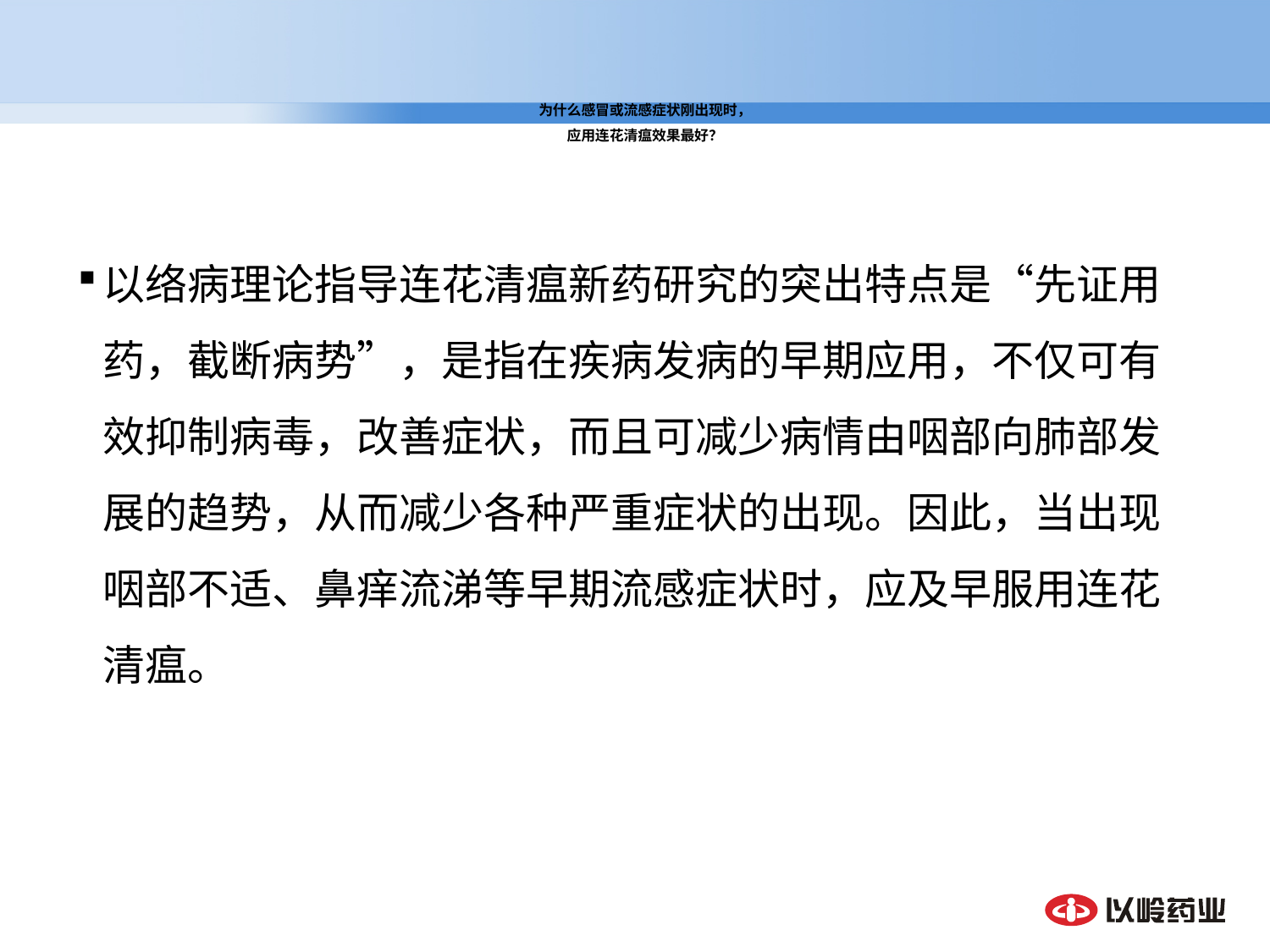

# 为什么感冒或流感症状刚出现时， 应用连花清瘟效果最好？
以络病理论指导连花清瘟新药研究的突出特点是“先证用药，截断病势”，是指在疾病发病的早期应用，不仅可有效抑制病毒，改善症状，而且可减少病情由咽部向肺部发展的趋势，从而减少各种严重症状的出现。因此，当出现咽部不适、鼻痒流涕等早期流感症状时，应及早服用连花清瘟。